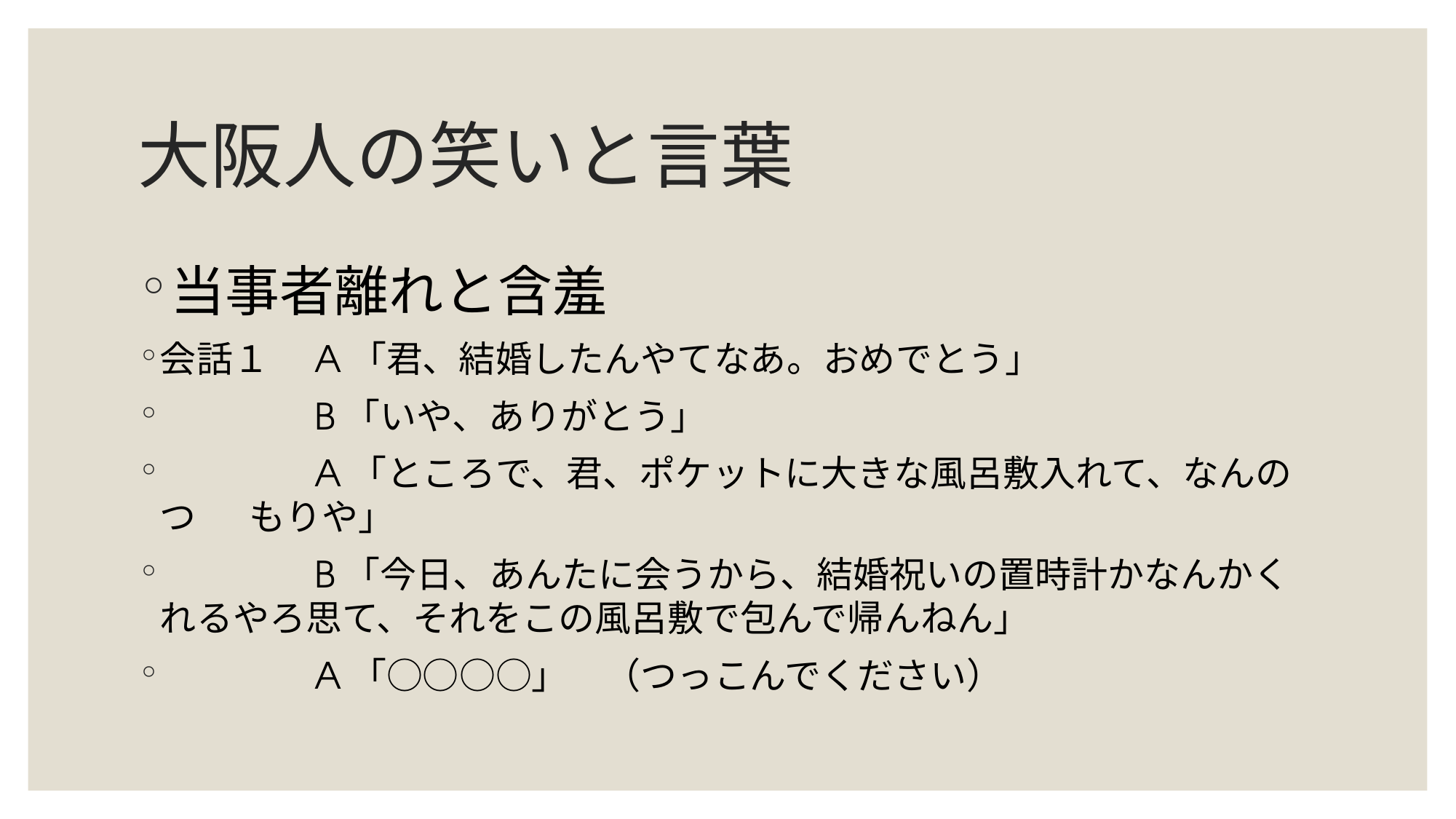

# 大阪人の笑いと言葉
当事者離れと含羞
会話１　A「君、結婚したんやてなあ。おめでとう」
　　　　B「いや、ありがとう」
　　　　A「ところで、君、ポケットに大きな風呂敷入れて、なんのつ　  もりや」
　　　　B「今日、あんたに会うから、結婚祝いの置時計かなんかくれるやろ思て、それをこの風呂敷で包んで帰んねん」
　　　　A「○○○○」　（つっこんでください）